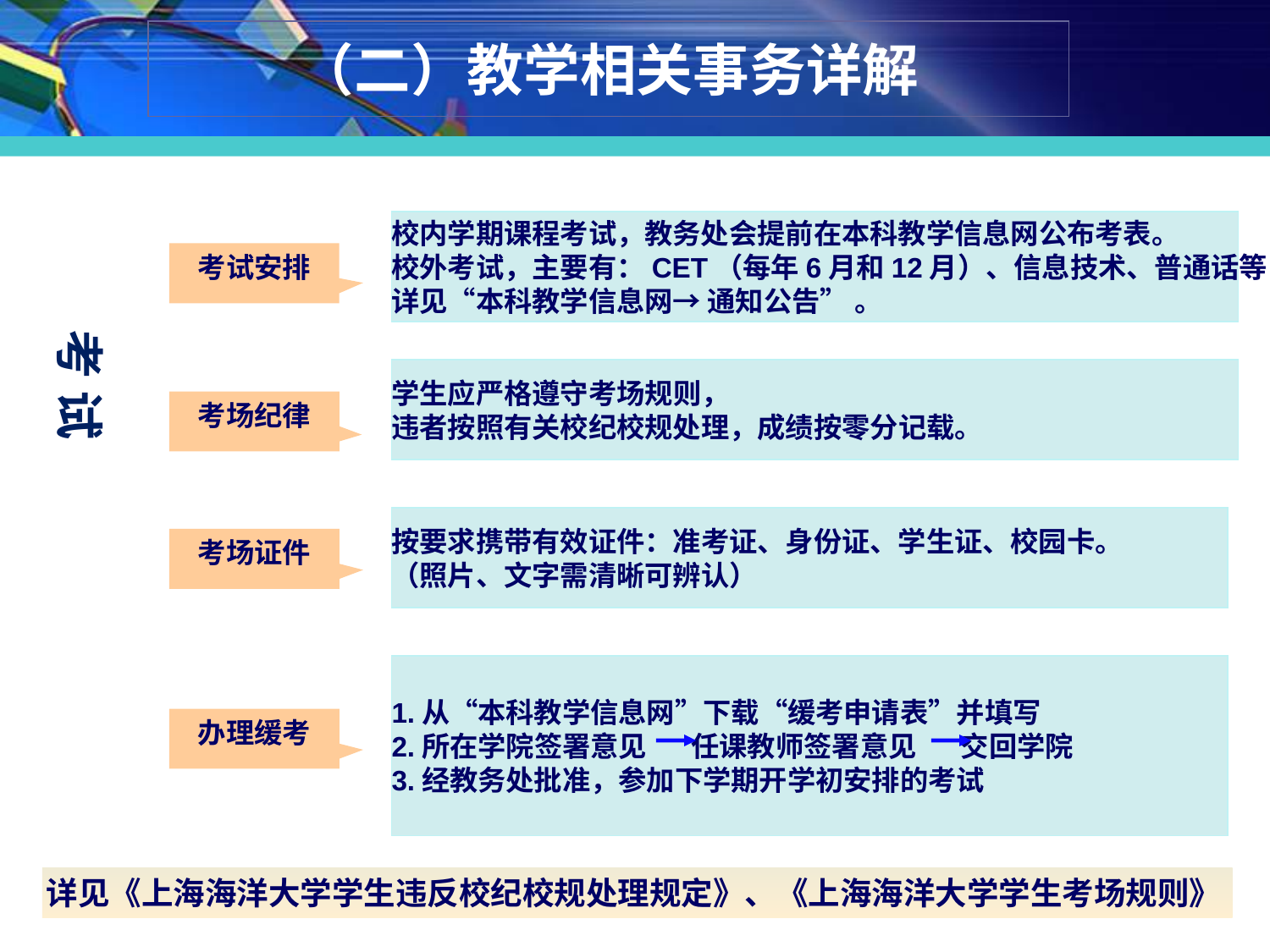

（二）教学相关事务详解
校内学期课程考试，教务处会提前在本科教学信息网公布考表。
校外考试，主要有：CET（每年6月和12月）、信息技术、普通话等，
详见“本科教学信息网→ 通知公告” 。
考试安排
考 试
学生应严格遵守考场规则，
违者按照有关校纪校规处理，成绩按零分记载。
考场纪律
按要求携带有效证件：准考证、身份证、学生证、校园卡。
（照片、文字需清晰可辨认）
考场证件
1.从“本科教学信息网”下载“缓考申请表”并填写
2.所在学院签署意见       任课教师签署意见       交回学院
3.经教务处批准，参加下学期开学初安排的考试
办理缓考

详见《上海海洋大学学生违反校纪校规处理规定》、《上海海洋大学学生考场规则》